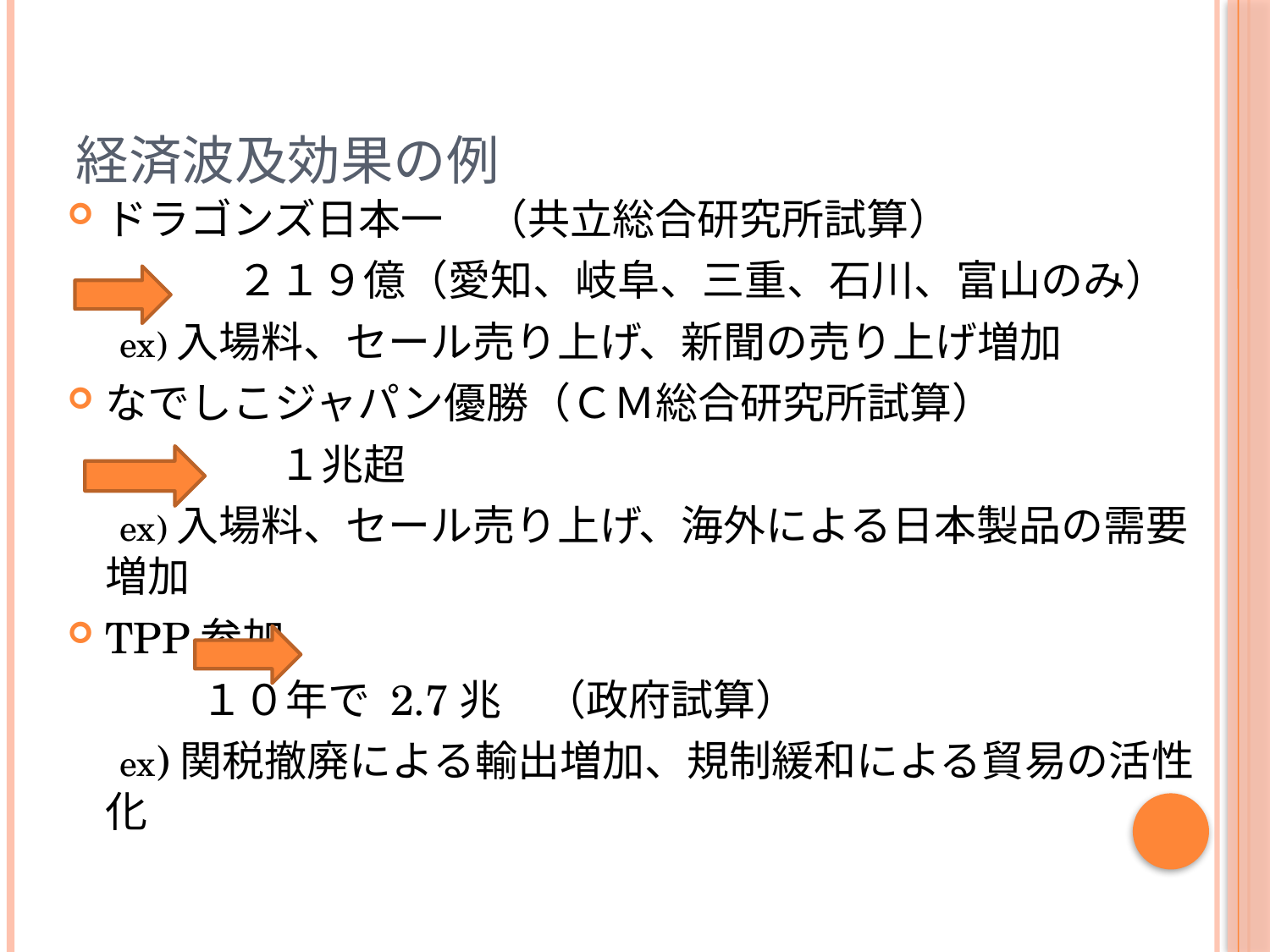

# 経済波及効果の例
ドラゴンズ日本一　（共立総合研究所試算）
　　　　２１９億（愛知、岐阜、三重、石川、富山のみ）
　ex)入場料、セール売り上げ、新聞の売り上げ増加
なでしこジャパン優勝（ＣＭ総合研究所試算）
　　　　　１兆超
　ex)入場料、セール売り上げ、海外による日本製品の需要増加
TPP参加
             １０年で 2.7兆　（政府試算）
　ex)関税撤廃による輸出増加、規制緩和による貿易の活性化